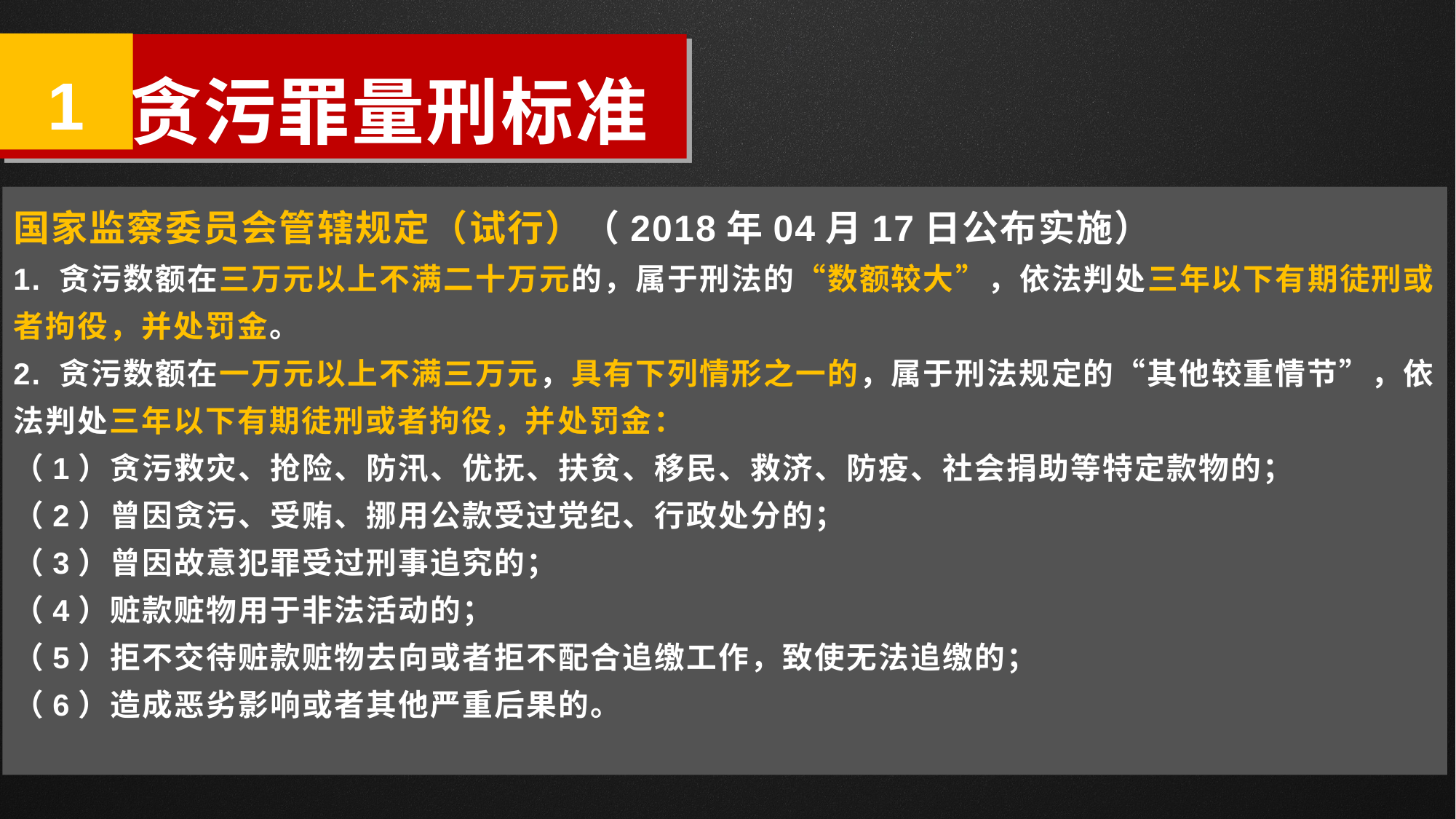

1
     贪污罪量刑标准
国家监察委员会管辖规定（试行）（2018年04月17日公布实施）
1. 贪污数额在三万元以上不满二十万元的，属于刑法的“数额较大”，依法判处三年以下有期徒刑或者拘役，并处罚金。
2. 贪污数额在一万元以上不满三万元，具有下列情形之一的，属于刑法规定的“其他较重情节”，依法判处三年以下有期徒刑或者拘役，并处罚金：
（1）贪污救灾、抢险、防汛、优抚、扶贫、移民、救济、防疫、社会捐助等特定款物的；
（2）曾因贪污、受贿、挪用公款受过党纪、行政处分的；
（3）曾因故意犯罪受过刑事追究的；
（4）赃款赃物用于非法活动的；
（5）拒不交待赃款赃物去向或者拒不配合追缴工作，致使无法追缴的；
（6）造成恶劣影响或者其他严重后果的。